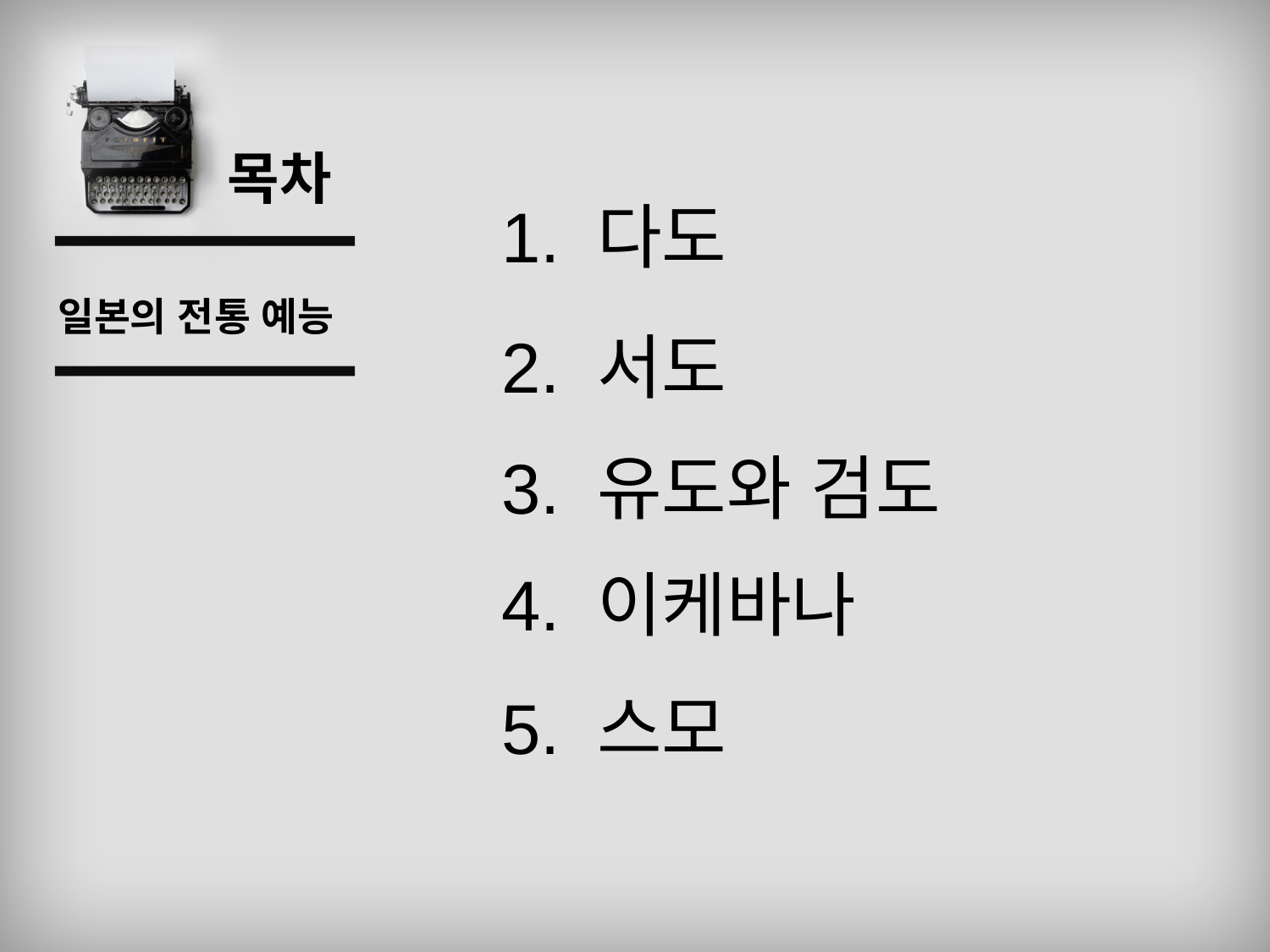

# 목차
1. 다도

일본의 전통 예능
2. 서도

3. 유도와 검도
4. 이케바나
5. 스모